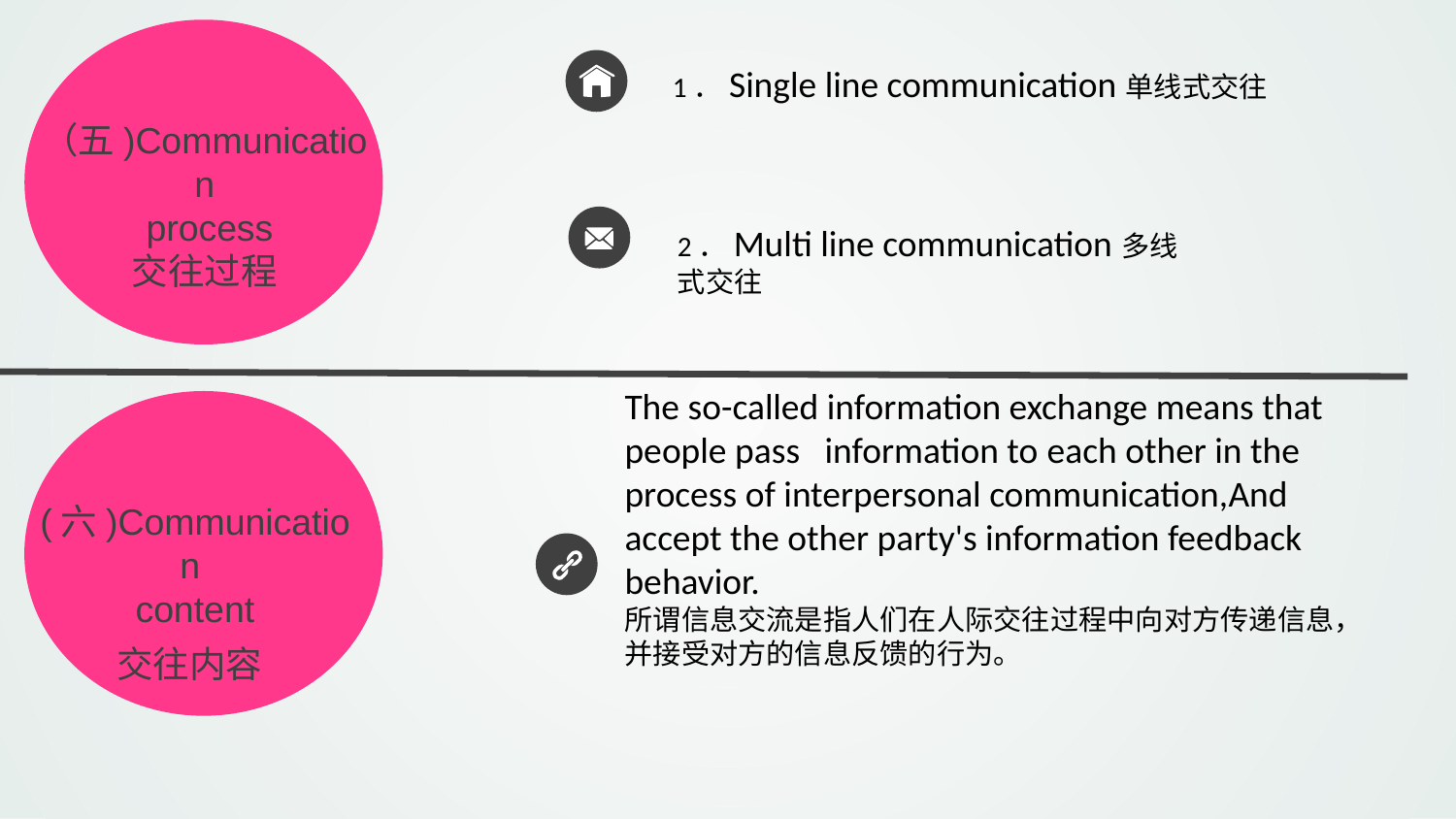

1．Single line communication单线式交往

（五)Communication
 process
交往过程

2．Multi line communication多线式交往

The so-called information exchange means that people pass   information to each other in the process of interpersonal communication,And accept the other party's information feedback behavior.
所谓信息交流是指人们在人际交往过程中向对方传递信息，
并接受对方的信息反馈的行为。

(六)Communication
content
交往内容